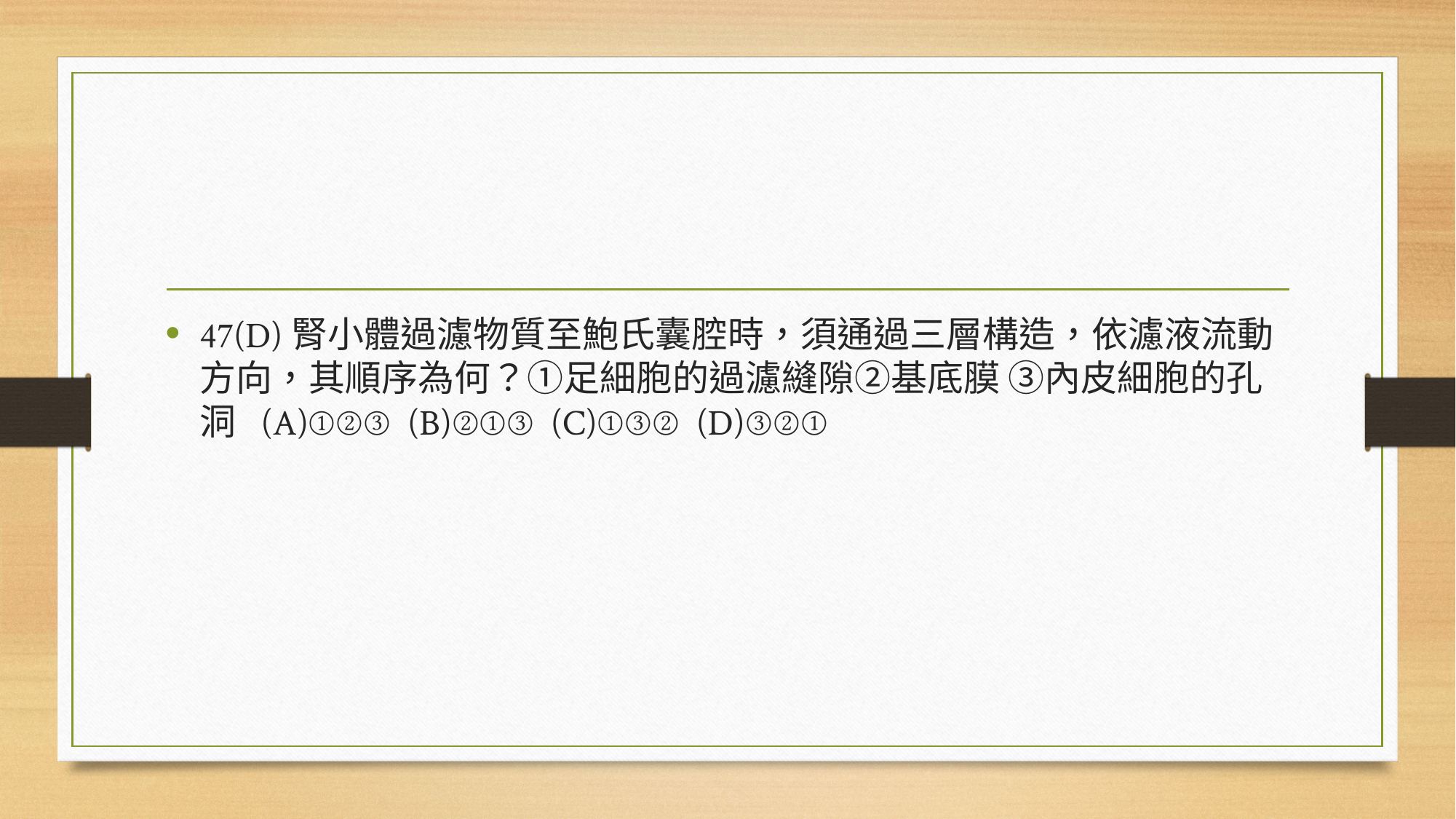

#
47(D)腎小體過濾物質至鮑氏囊腔時，須通過三層構造，依濾液流動方向，其順序為何？①足細胞的過濾縫隙②基底膜 ③內皮細胞的孔洞  (A)①②③  (B)②①③  (C)①③②  (D)③②①